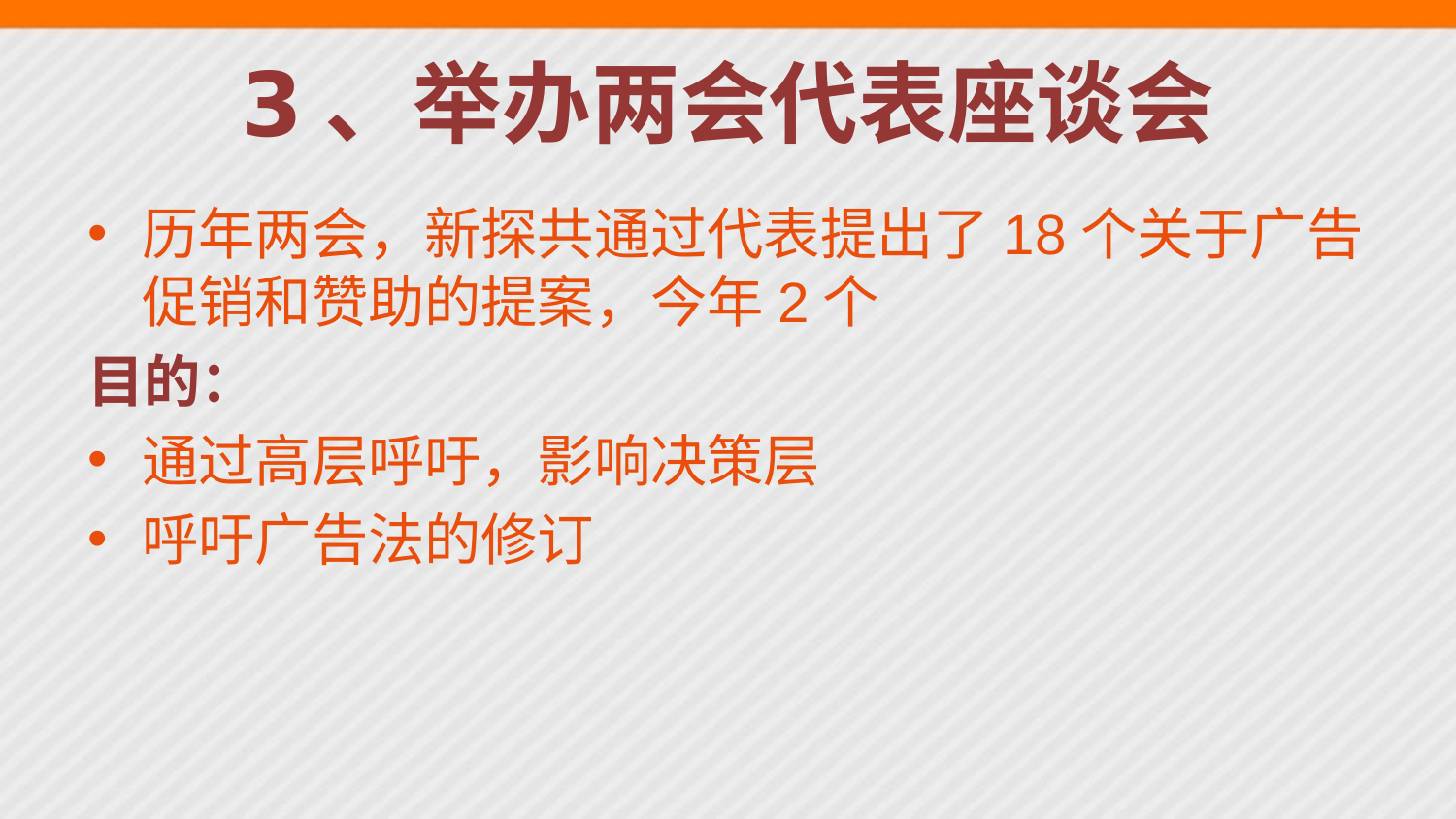

# 3、举办两会代表座谈会
历年两会，新探共通过代表提出了18个关于广告促销和赞助的提案，今年2个
目的：
通过高层呼吁，影响决策层
呼吁广告法的修订